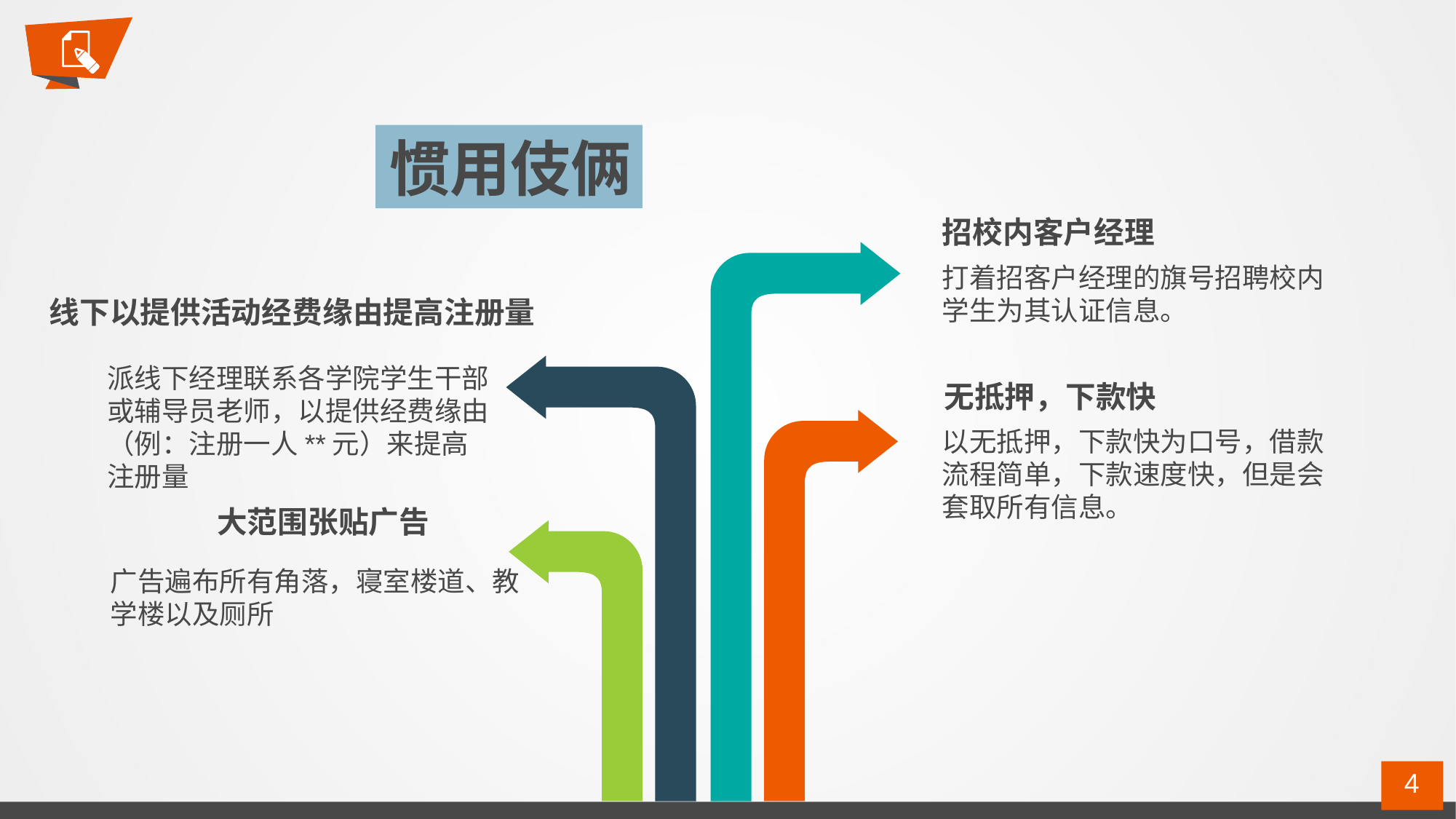

惯用伎俩
招校内客户经理

打着招客户经理的旗号招聘校内学生为其认证信息。
线下以提供活动经费缘由提高注册量
派线下经理联系各学院学生干部或辅导员老师，以提供经费缘由（例：注册一人**元）来提高注册量

无抵押，下款快

以无抵押，下款快为口号，借款流程简单，下款速度快，但是会套取所有信息。
大范围张贴广告

广告遍布所有角落，寝室楼道、教学楼以及厕所